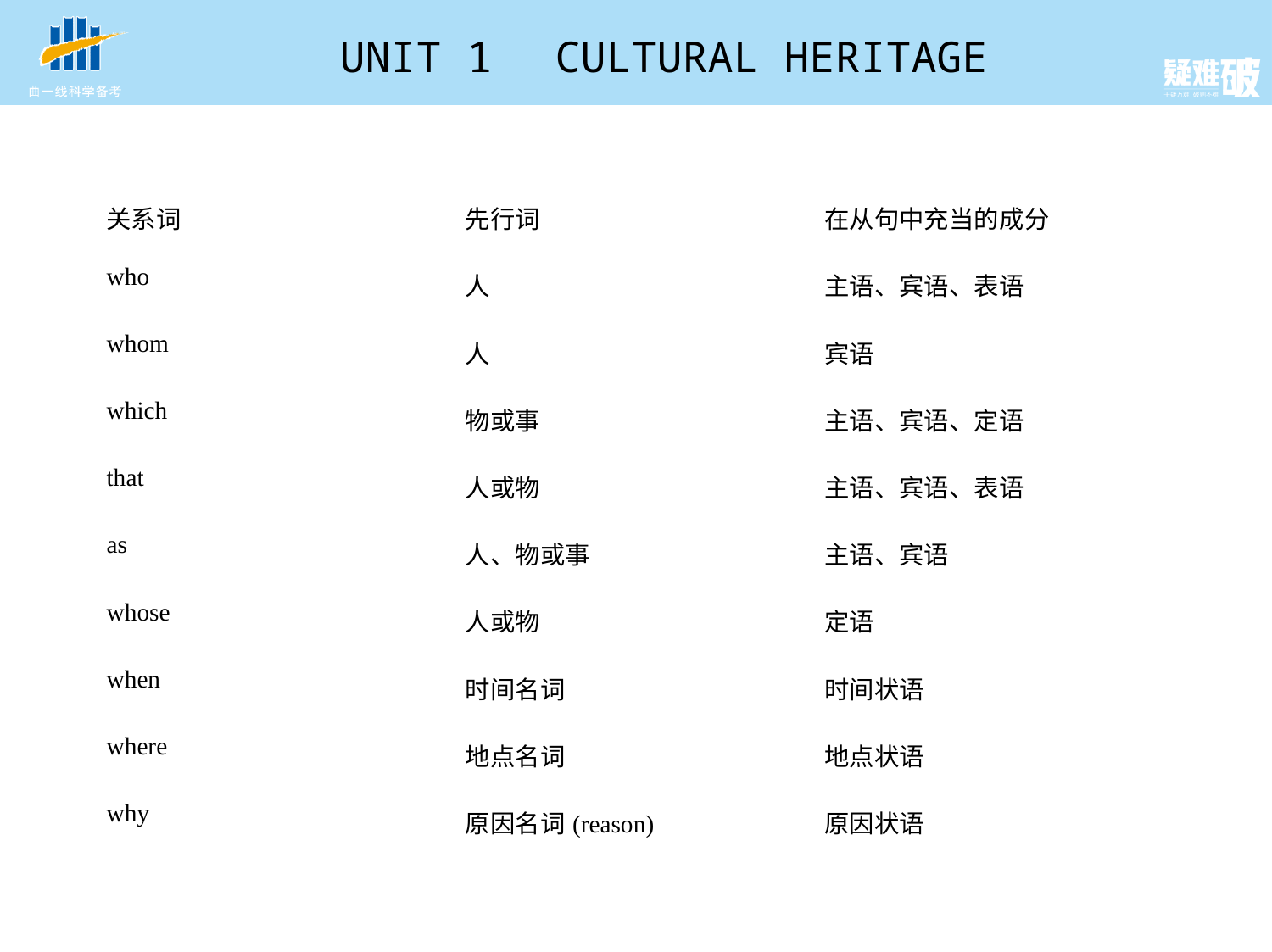

| 关系词 | 先行词 | 在从句中充当的成分 |
| --- | --- | --- |
| who | 人 | 主语、宾语、表语 |
| whom | 人 | 宾语 |
| which | 物或事 | 主语、宾语、定语 |
| that | 人或物 | 主语、宾语、表语 |
| as | 人、物或事 | 主语、宾语 |
| whose | 人或物 | 定语 |
| when | 时间名词 | 时间状语 |
| where | 地点名词 | 地点状语 |
| why | 原因名词(reason) | 原因状语 |